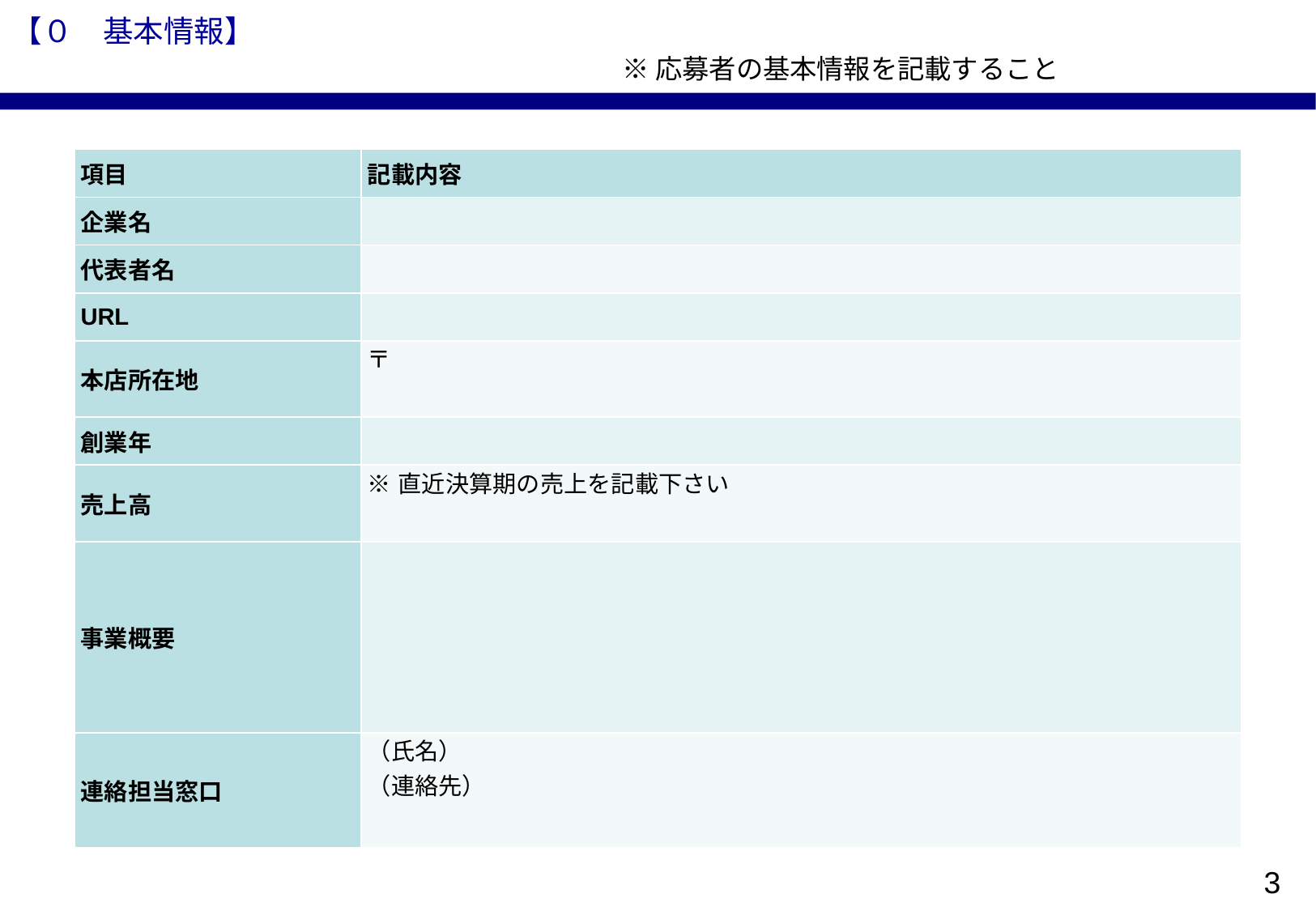

【０　基本情報】
※応募者の基本情報を記載すること
| 項目 | 記載内容 |
| --- | --- |
| 企業名 |  |
| 代表者名 |  |
| URL |  |
| 本店所在地 | 〒 |
| 創業年 |  |
| 売上高 | ※直近決算期の売上を記載下さい |
| 事業概要 |  |
| 連絡担当窓口 | （氏名） （連絡先） |